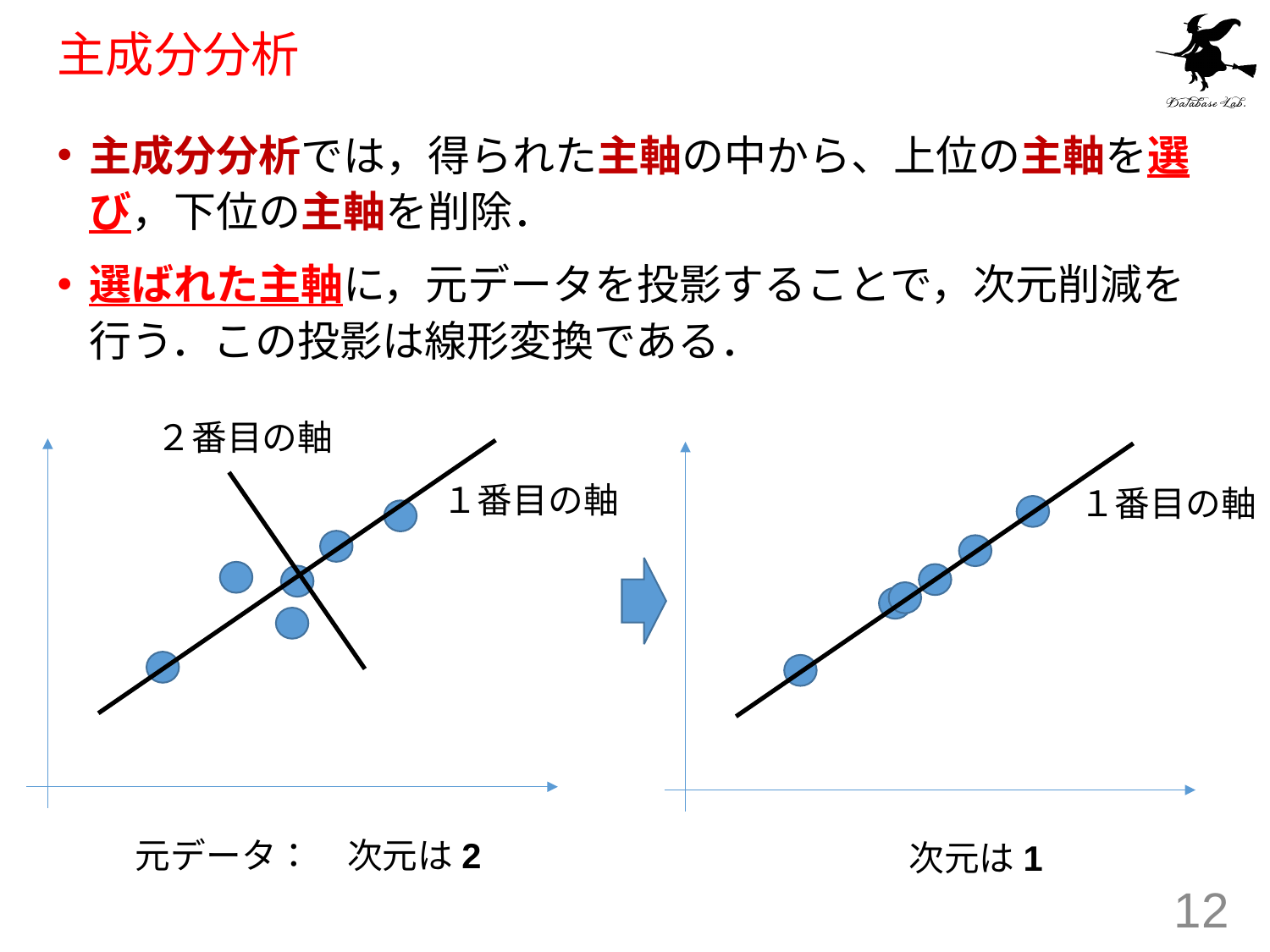

# 主成分分析
主成分分析では，得られた主軸の中から、上位の主軸を選び，下位の主軸を削除．
選ばれた主軸に，元データを投影することで，次元削減を行う．この投影は線形変換である．

２番目の軸
１番目の軸
１番目の軸

元データ：　次元は2

次元は1

12